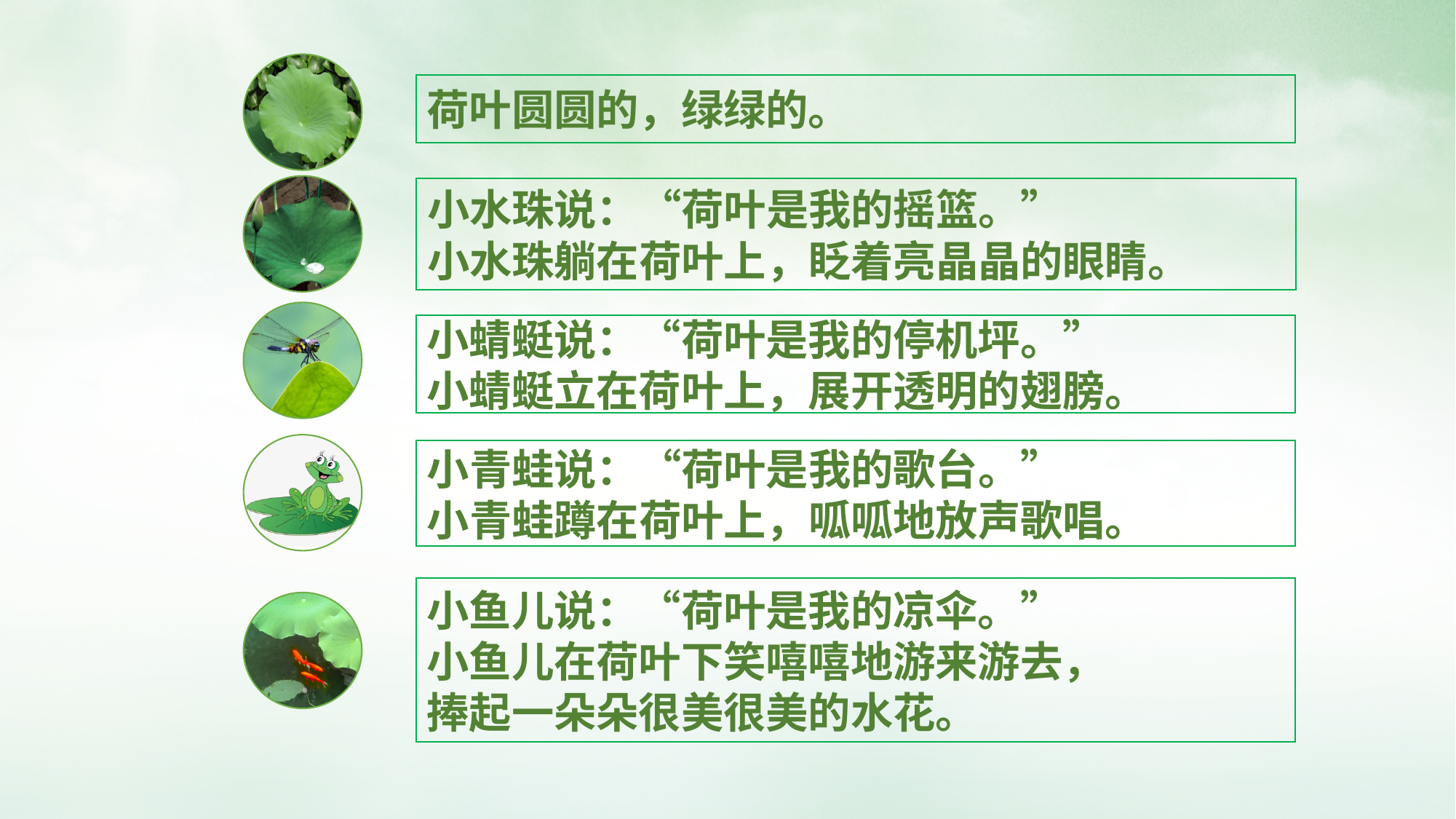

荷叶圆圆的，绿绿的。

小水珠说：“荷叶是我的摇篮。”
小水珠躺在荷叶上，眨着亮晶晶的眼睛。

小蜻蜓说：“荷叶是我的停机坪。”
小蜻蜓立在荷叶上，展开透明的翅膀。

小青蛙说：“荷叶是我的歌台。”
小青蛙蹲在荷叶上，呱呱地放声歌唱。
小鱼儿说：“荷叶是我的凉伞。”
小鱼儿在荷叶下笑嘻嘻地游来游去，
捧起一朵朵很美很美的水花。